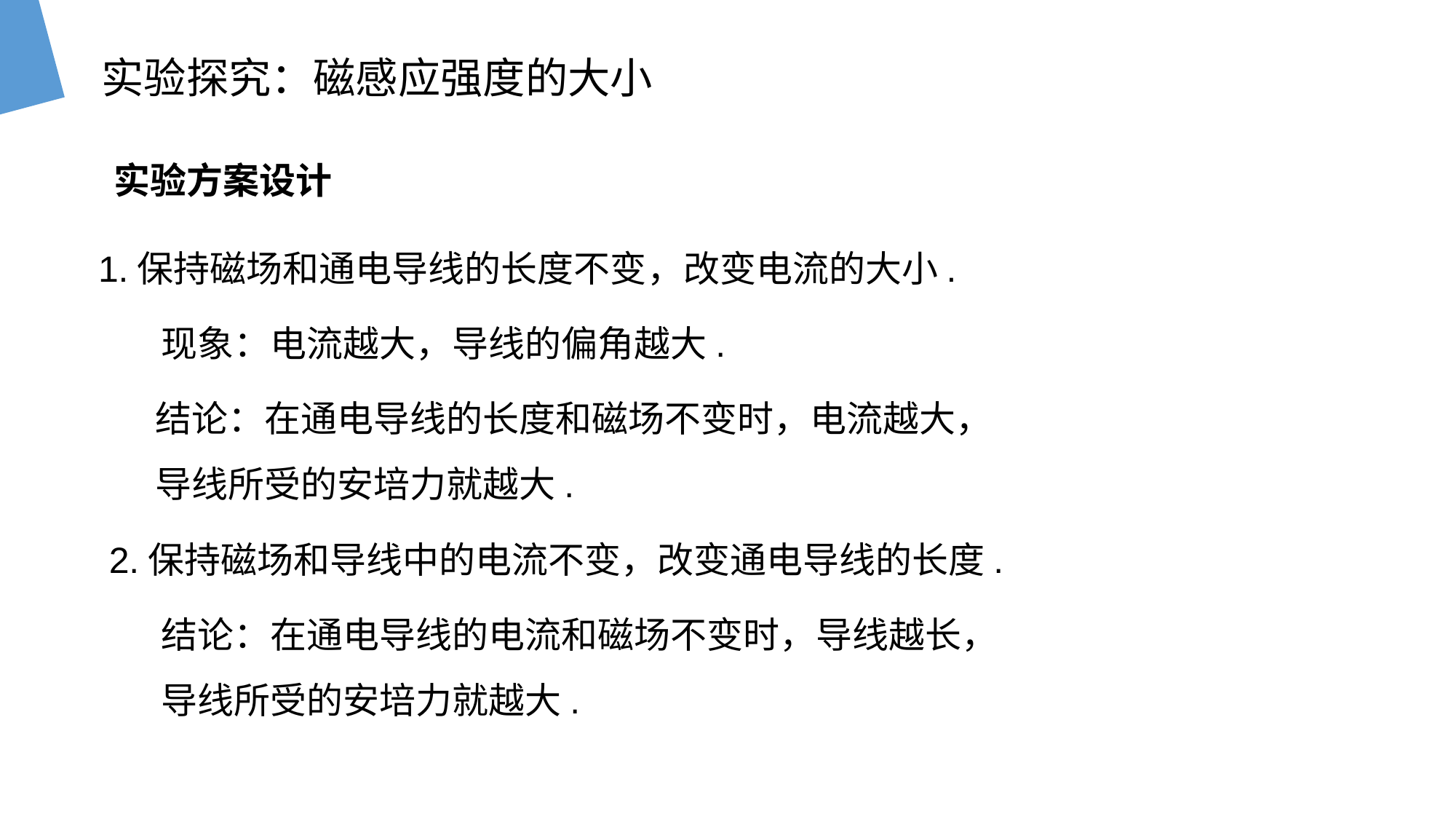

实验探究：磁感应强度的大小
实验方案设计
1.保持磁场和通电导线的长度不变，改变电流的大小.
现象：电流越大，导线的偏角越大.
结论：在通电导线的长度和磁场不变时，电流越大，
导线所受的安培力就越大.
2.保持磁场和导线中的电流不变，改变通电导线的长度.
结论：在通电导线的电流和磁场不变时，导线越长，
导线所受的安培力就越大.